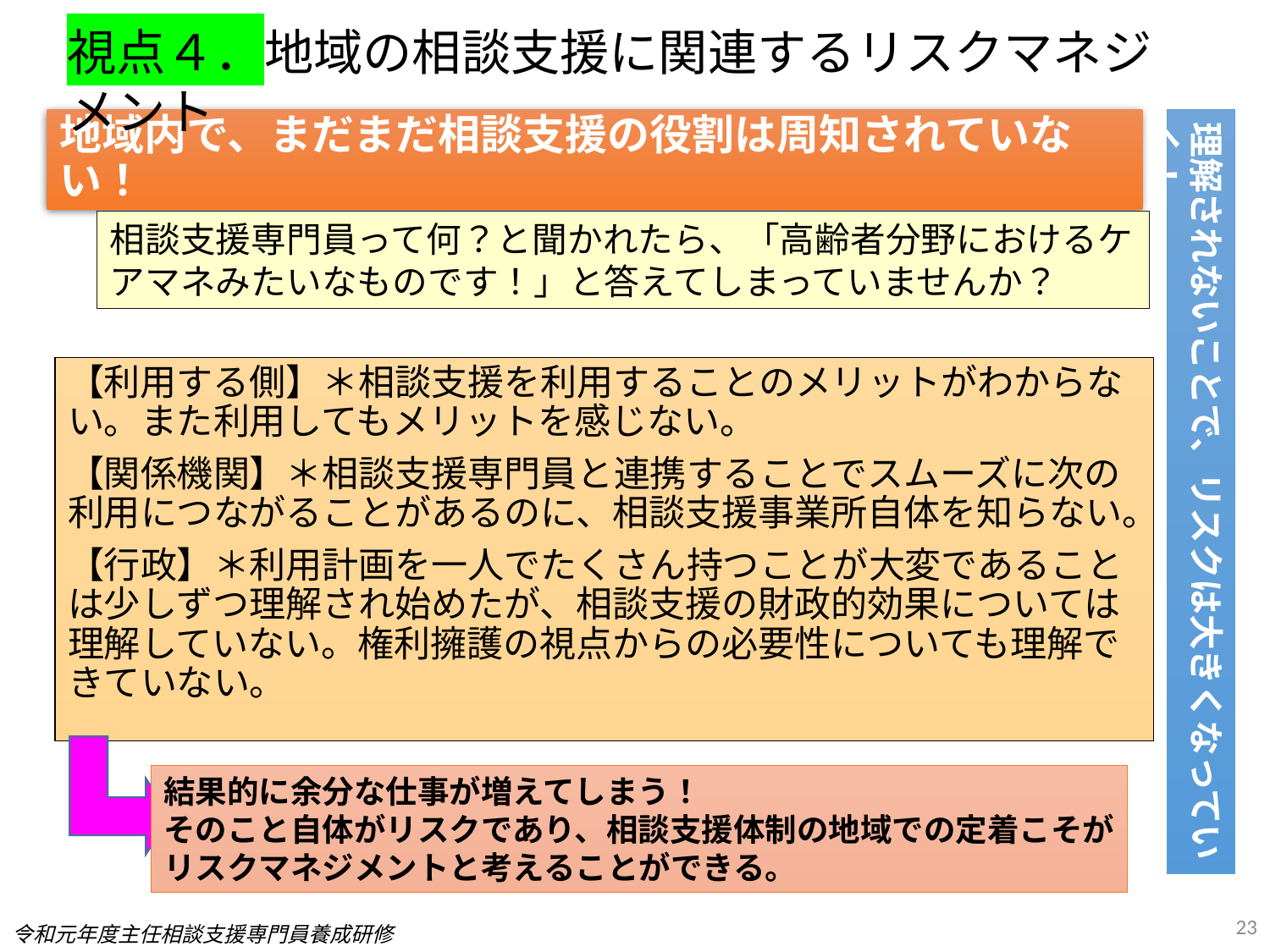

視点４．地域の相談支援に関連するリスクマネジメント
# 地域内で、まだまだ相談支援の役割は周知されていない！
理解されないことで、リスクは大きくなっていく！
相談支援専門員って何？と聞かれたら、「高齢者分野におけるケアマネみたいなものです！」と答えてしまっていませんか？
【利用する側】＊相談支援を利用することのメリットがわからない。また利用してもメリットを感じない。
【関係機関】＊相談支援専門員と連携することでスムーズに次の利用につながることがあるのに、相談支援事業所自体を知らない。
【行政】＊利用計画を一人でたくさん持つことが大変であることは少しずつ理解され始めたが、相談支援の財政的効果については理解していない。権利擁護の視点からの必要性についても理解できていない。

結果的に余分な仕事が増えてしまう！
そのこと自体がリスクであり、相談支援体制の地域での定着こそが
リスクマネジメントと考えることができる。
23
令和元年度主任相談支援専門員養成研修